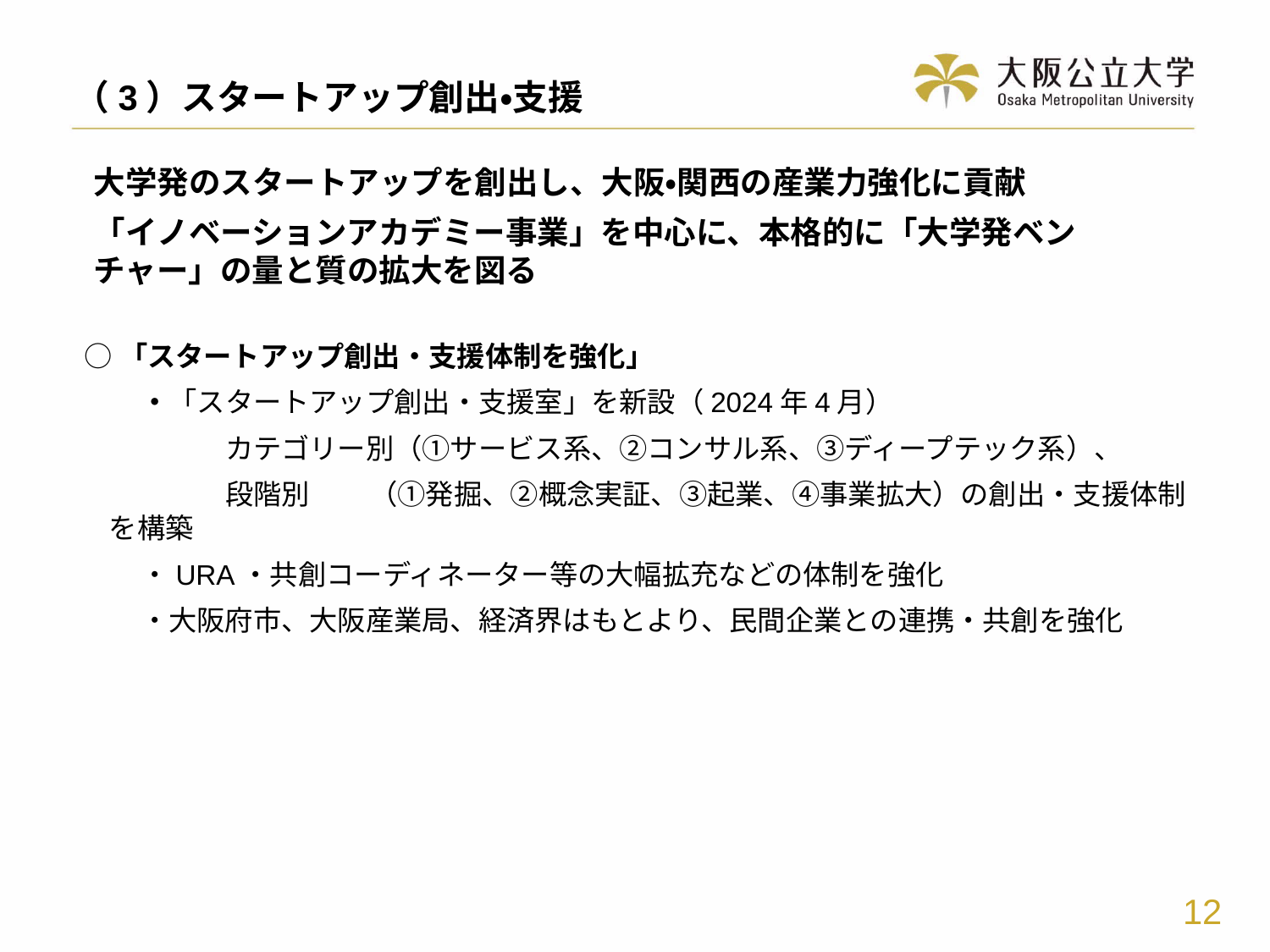

（3）スタートアップ創出・支援
大学発のスタートアップを創出し、大阪・関西の産業力強化に貢献
「イノベーションアカデミー事業」を中心に、本格的に「大学発ベンチャー」の量と質の拡大を図る
○「スタートアップ創出・支援体制を強化」
　　・「スタートアップ創出・支援室」を新設（2024年4月）
　　　　　カテゴリー別（①サービス系、②コンサル系、③ディープテック系）、
　　　　　段階別   　  （①発掘、②概念実証、③起業、④事業拡大）の創出・支援体制を構築
　　・URA・共創コーディネーター等の大幅拡充などの体制を強化
　　・大阪府市、大阪産業局、経済界はもとより、民間企業との連携・共創を強化
12